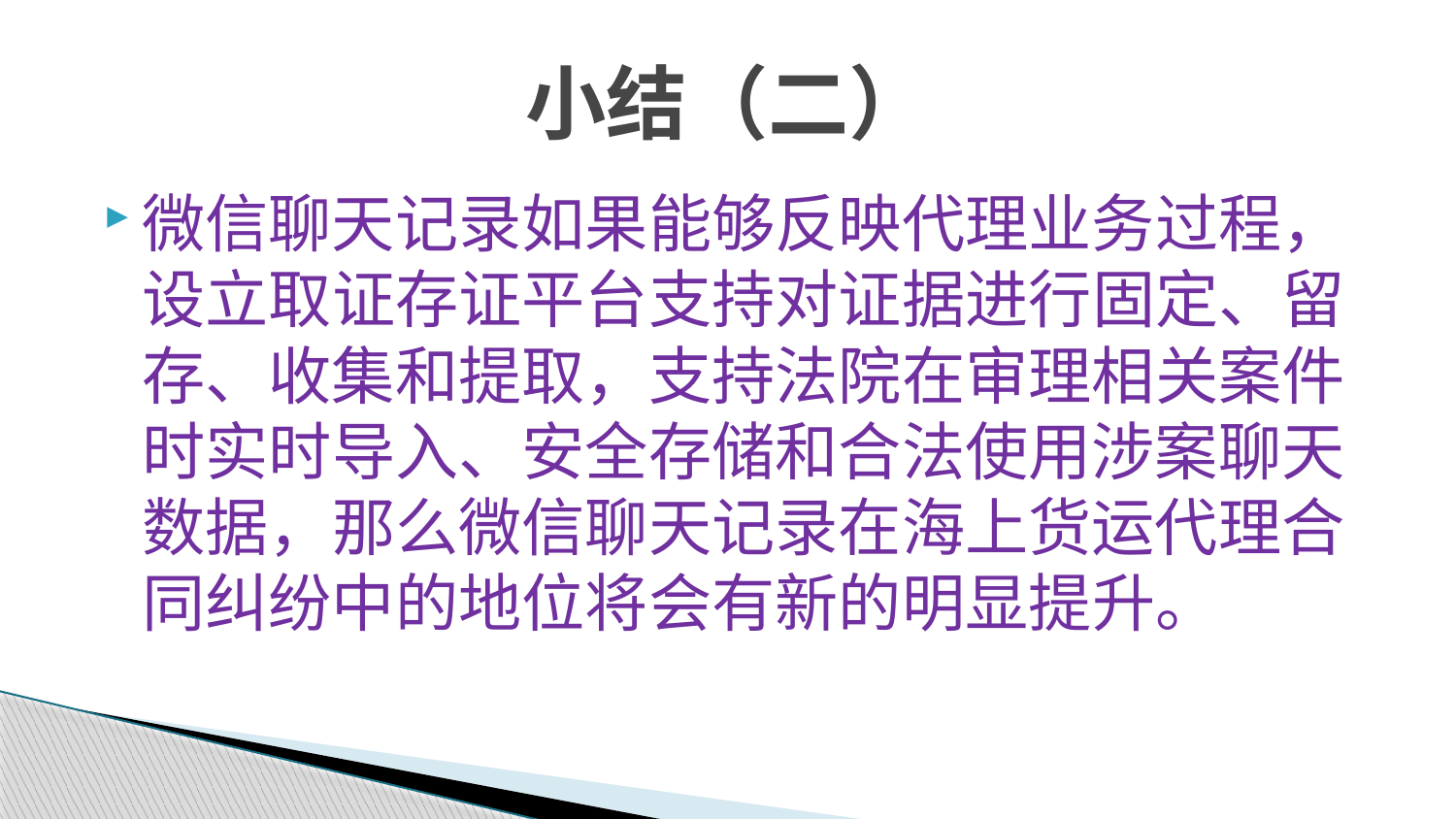

# 小结（二）
微信聊天记录如果能够反映代理业务过程，设立取证存证平台支持对证据进行固定、留存、收集和提取，支持法院在审理相关案件时实时导入、安全存储和合法使用涉案聊天数据，那么微信聊天记录在海上货运代理合同纠纷中的地位将会有新的明显提升。